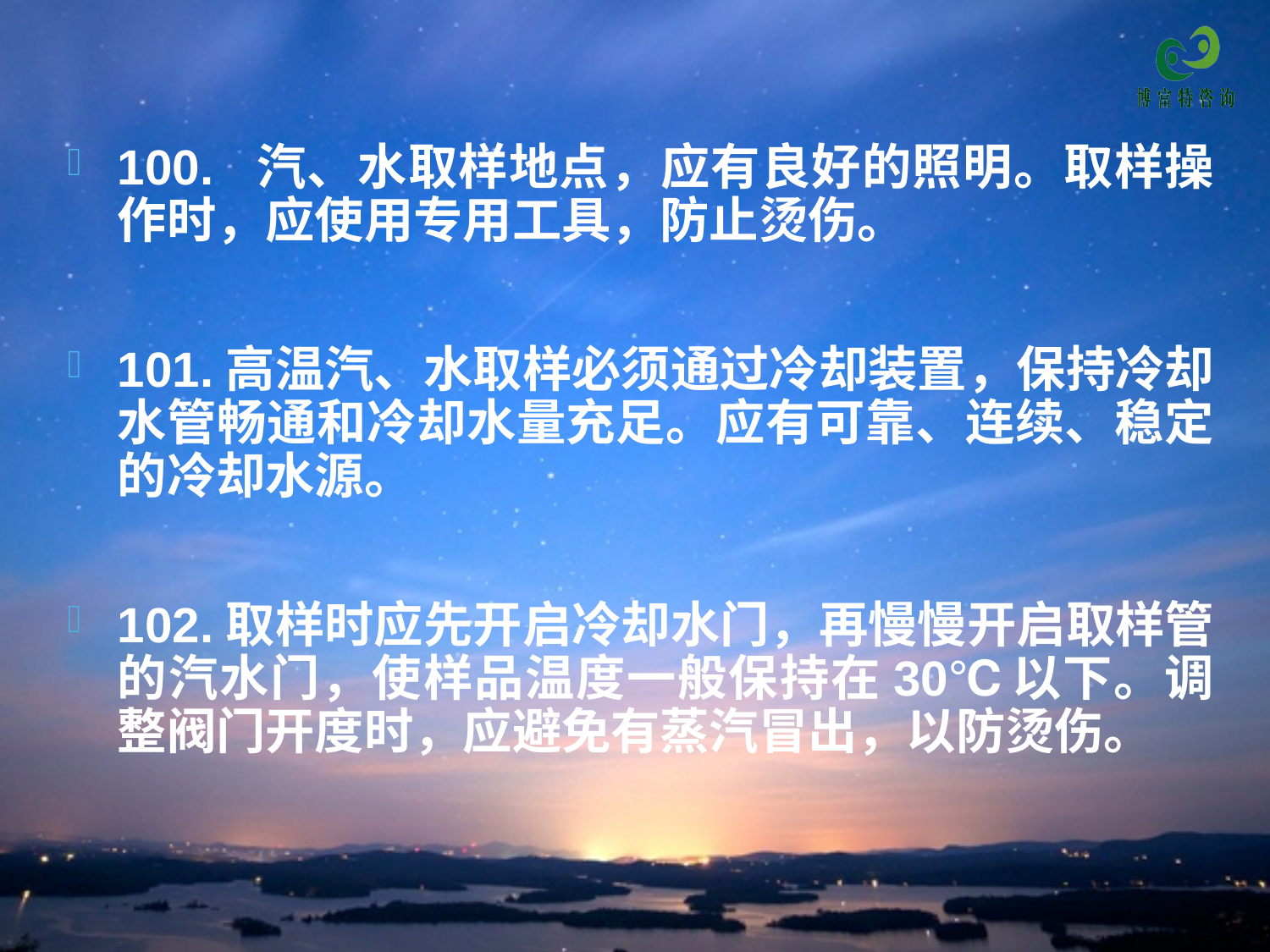

100.  汽、水取样地点，应有良好的照明。取样操作时，应使用专用工具，防止烫伤。

101.高温汽、水取样必须通过冷却装置，保持冷却水管畅通和冷却水量充足。应有可靠、连续、稳定的冷却水源。

102.取样时应先开启冷却水门，再慢慢开启取样管的汽水门，使样品温度一般保持在30℃以下。调整阀门开度时，应避免有蒸汽冒出，以防烫伤。